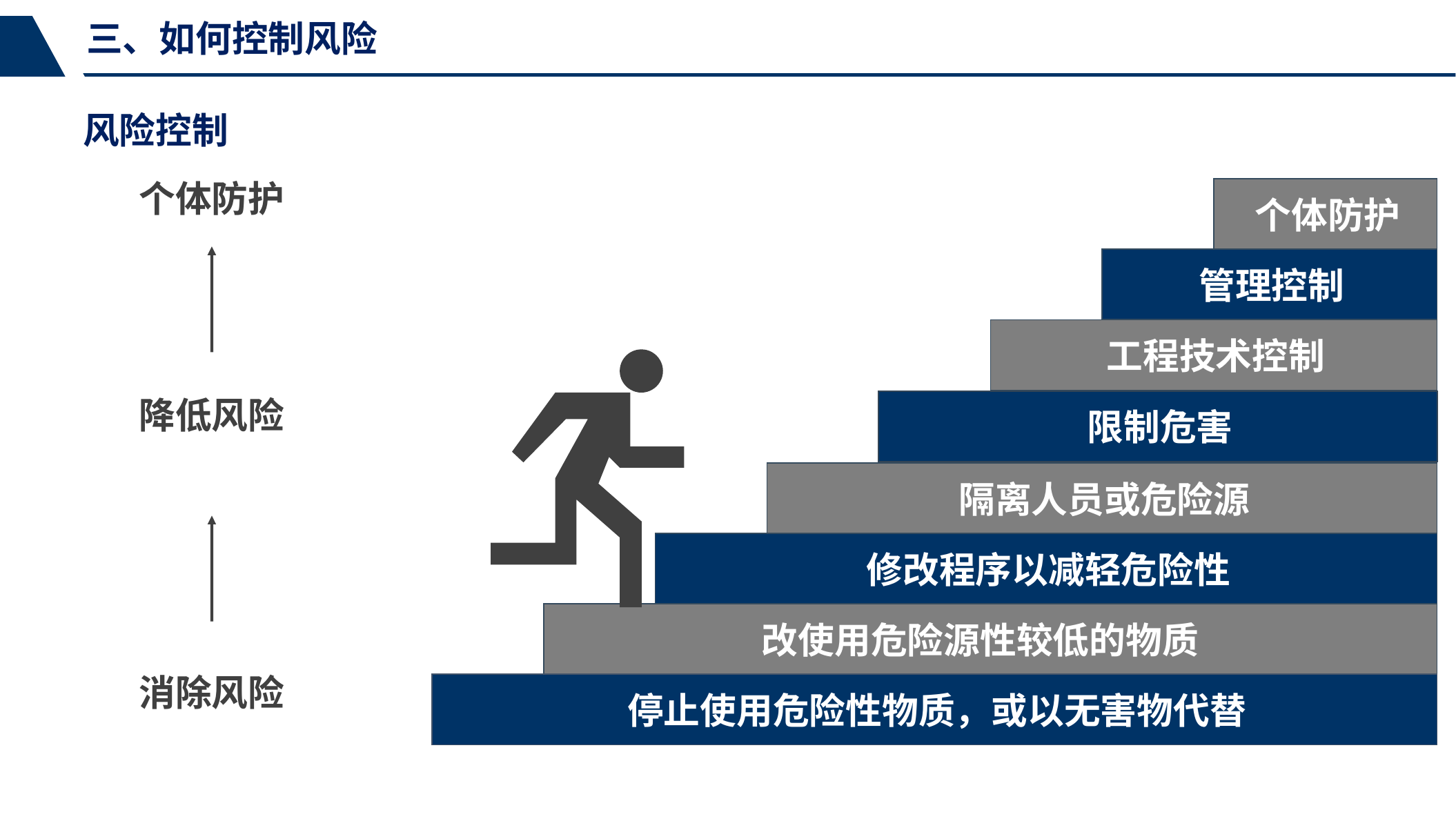

三、如何控制风险

风险控制
个体防护
个体防护
管理控制
工程技术控制
限制危害
隔离人员或危险源
修改程序以减轻危险性
改使用危险源性较低的物质
停止使用危险性物质，或以无害物代替

降低风险

消除风险